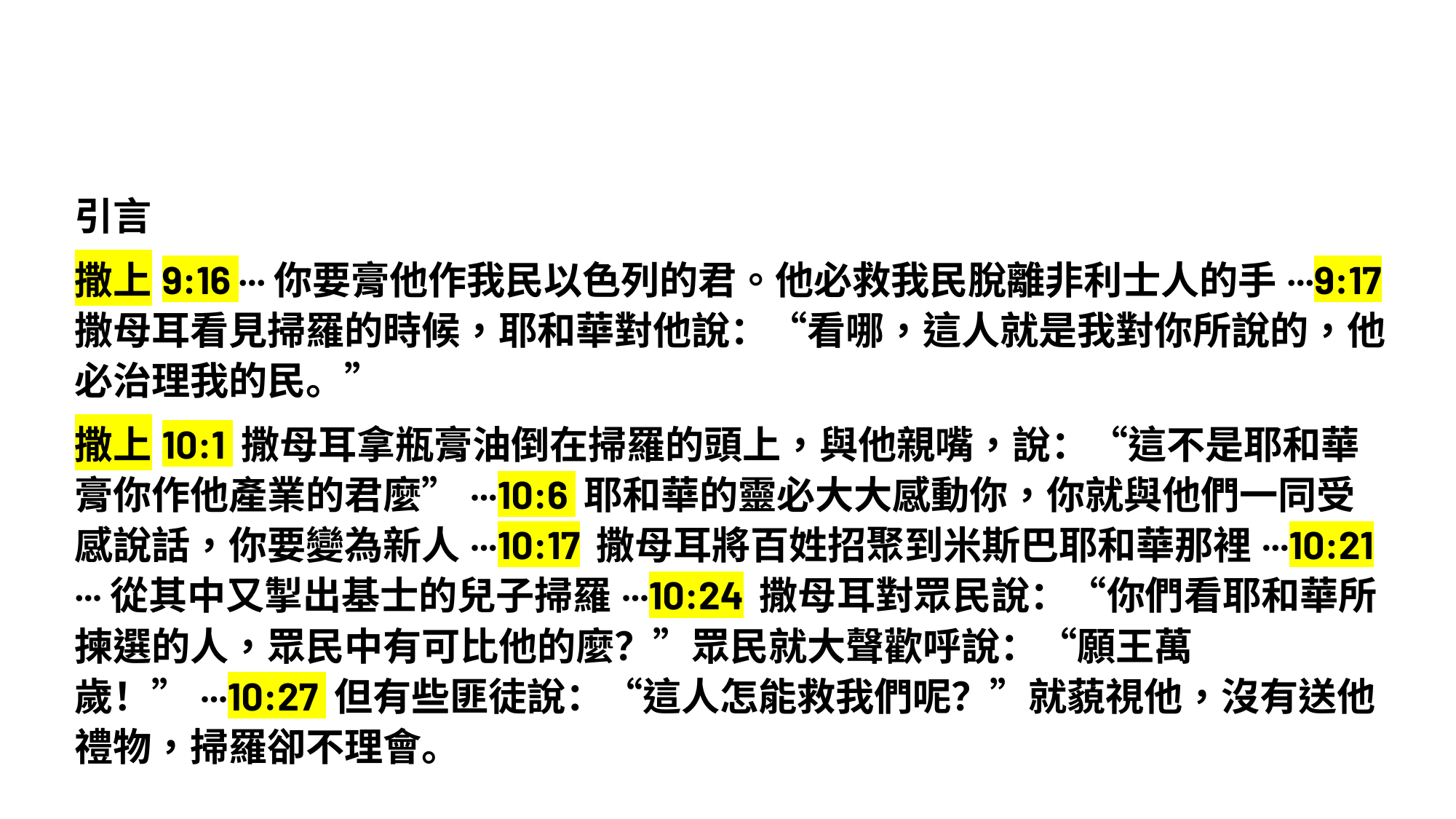

引言
撒上9:16 ···你要膏他作我民以色列的君。他必救我民脫離非利士人的手···9:17 撒母耳看見掃羅的時候，耶和華對他說：“看哪，這人就是我對你所說的，他必治理我的民。”
撒上10:1 撒母耳拿瓶膏油倒在掃羅的頭上，與他親嘴，說：“這不是耶和華膏你作他產業的君麼”···10:6 耶和華的靈必大大感動你，你就與他們一同受感說話，你要變為新人···10:17 撒母耳將百姓招聚到米斯巴耶和華那裡···10:21 ···從其中又掣出基士的兒子掃羅···10:24 撒母耳對眾民說：“你們看耶和華所揀選的人，眾民中有可比他的麼？”眾民就大聲歡呼說：“願王萬歲！”···10:27 但有些匪徒說：“這人怎能救我們呢？”就藐視他，沒有送他禮物，掃羅卻不理會。